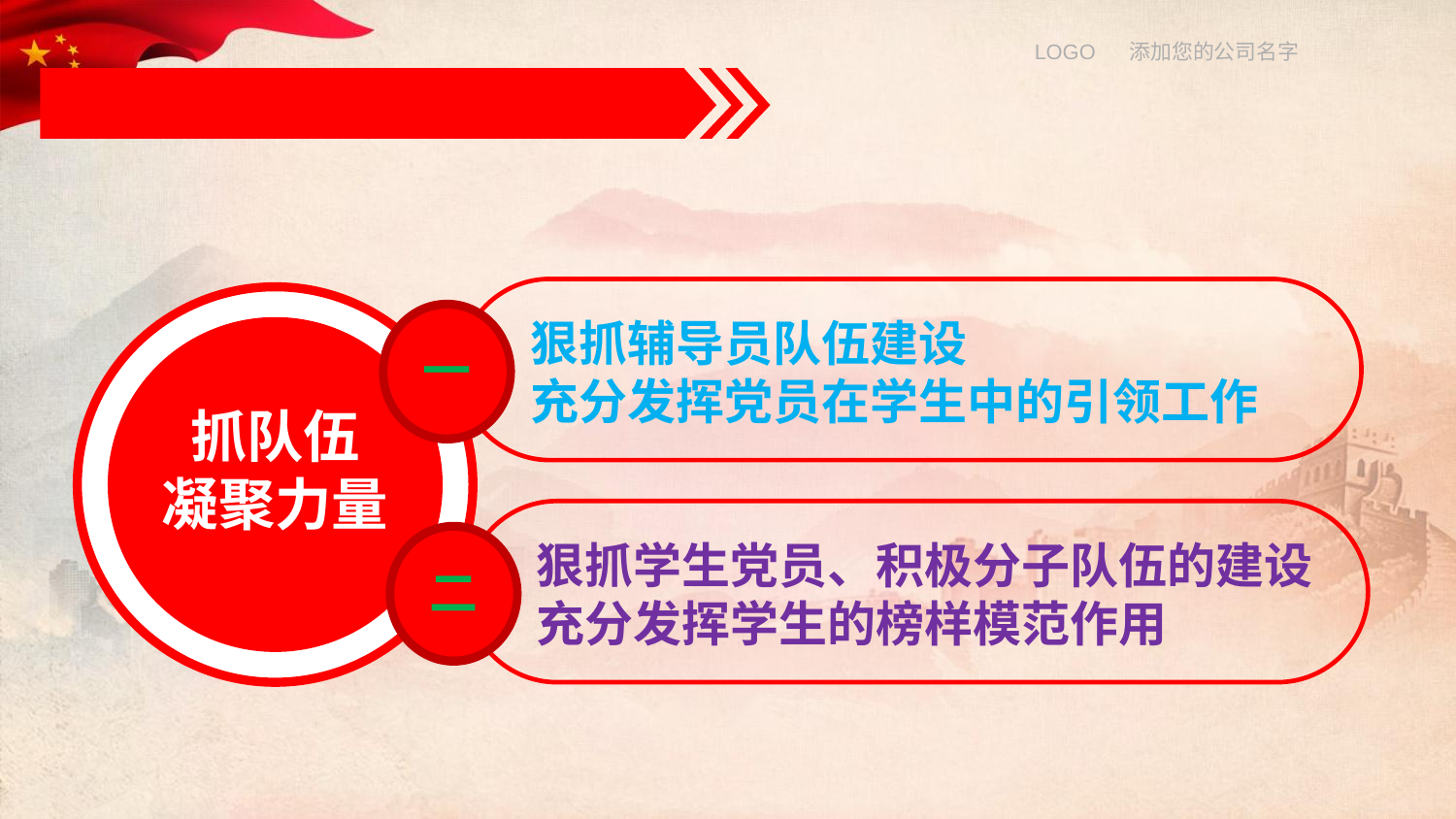

LOGO     添加您的公司名字

抓队伍
凝聚力量

一
狠抓辅导员队伍建设
充分发挥党员在学生中的引领工作

二
狠抓学生党员、积极分子队伍的建设
充分发挥学生的榜样模范作用